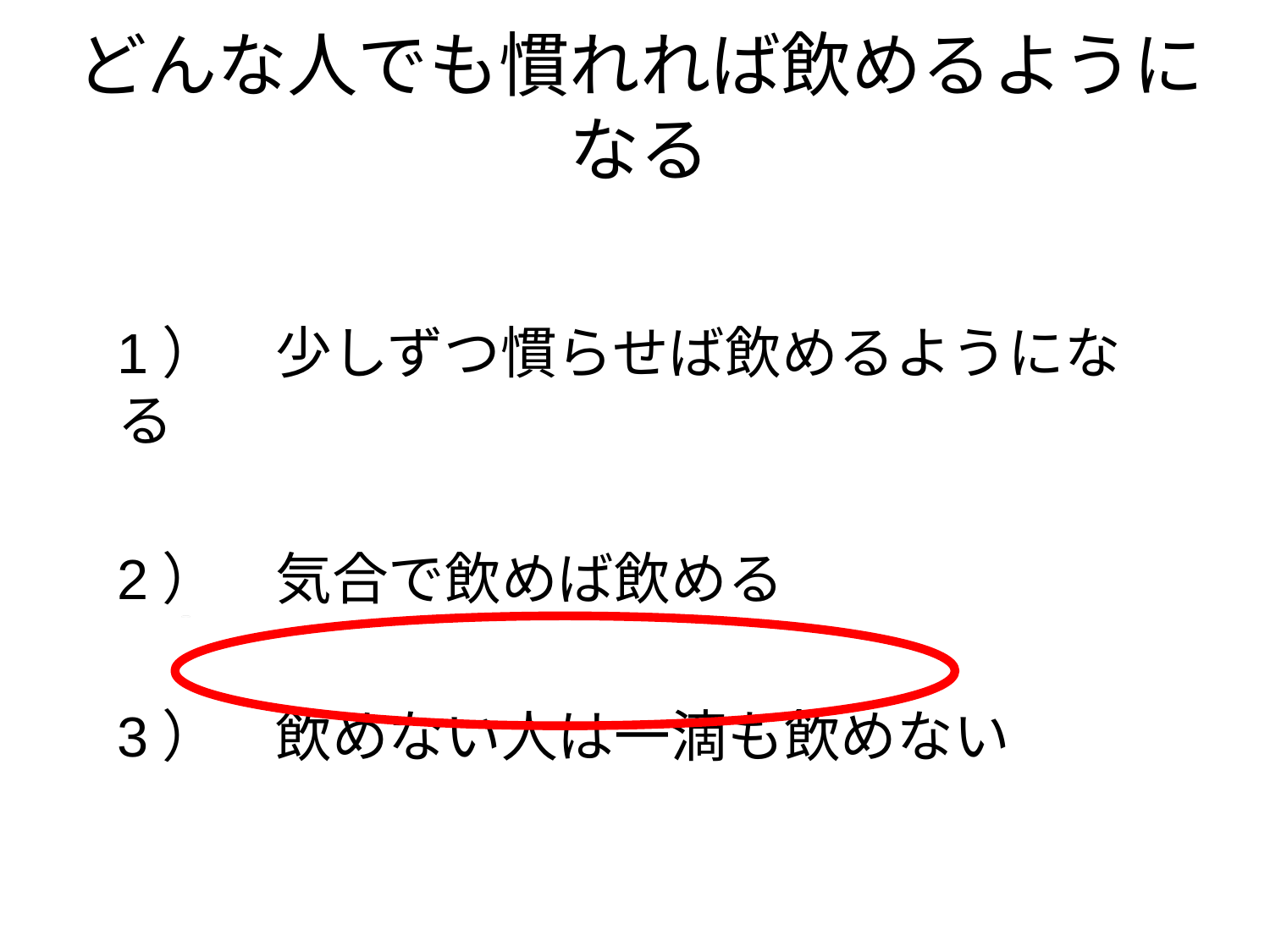

# どんな人でも慣れれば飲めるようになる
1）　少しずつ慣らせば飲めるようになる

2）　気合で飲めば飲める

3）　飲めない人は一滴も飲めない